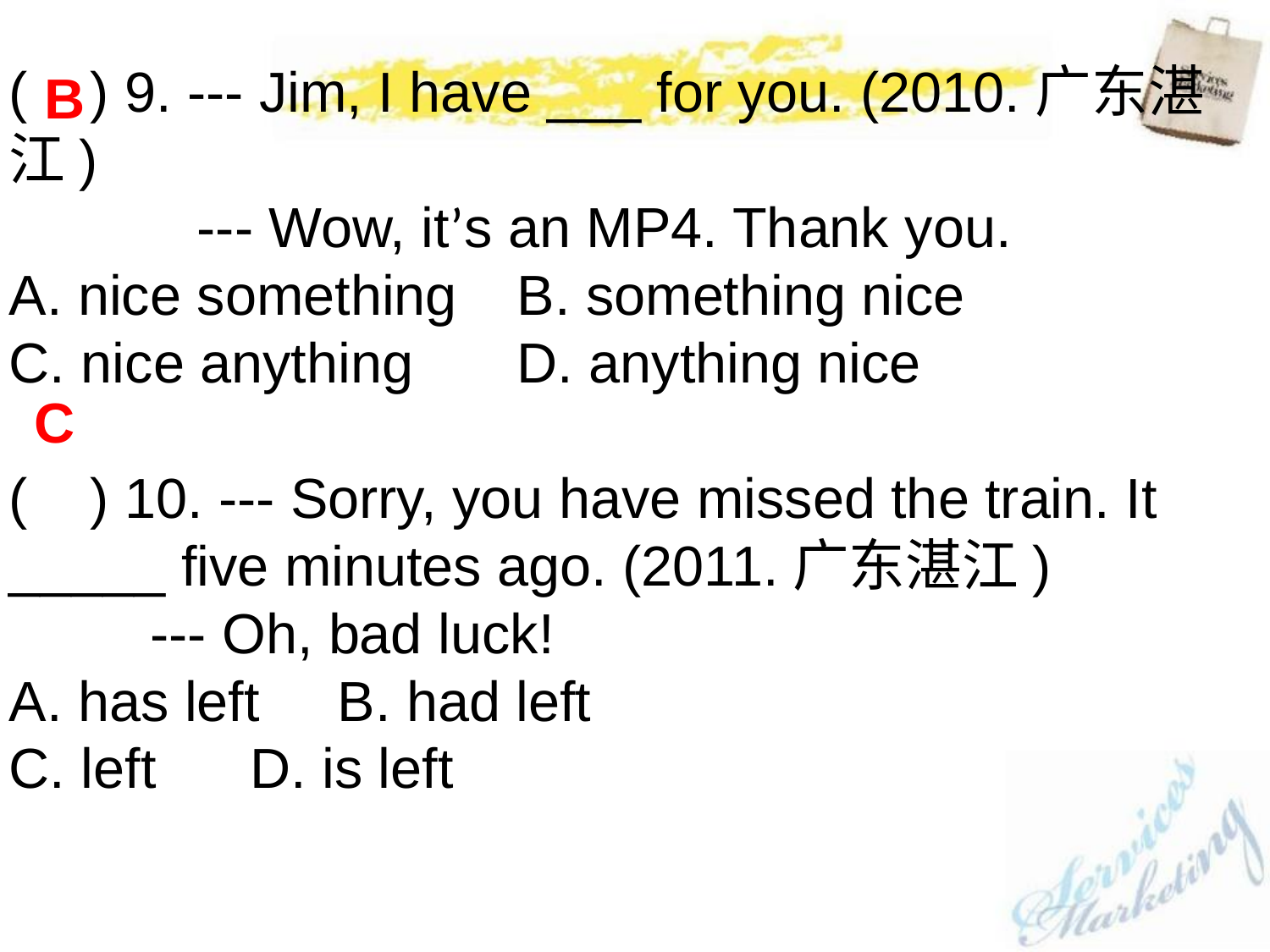

(    ) 9. --- Jim, I have ___ for you. (2010.广东湛江)
            --- Wow, it’s an MP4. Thank you.
A. nice something 	B. something nice
C. nice anything 	D. anything nice

(    ) 10. --- Sorry, you have missed the train. It _____ five minutes ago. (2011.广东湛江)
         --- Oh, bad luck!
A. has left     B. had left
C. left      D. is left

B
C